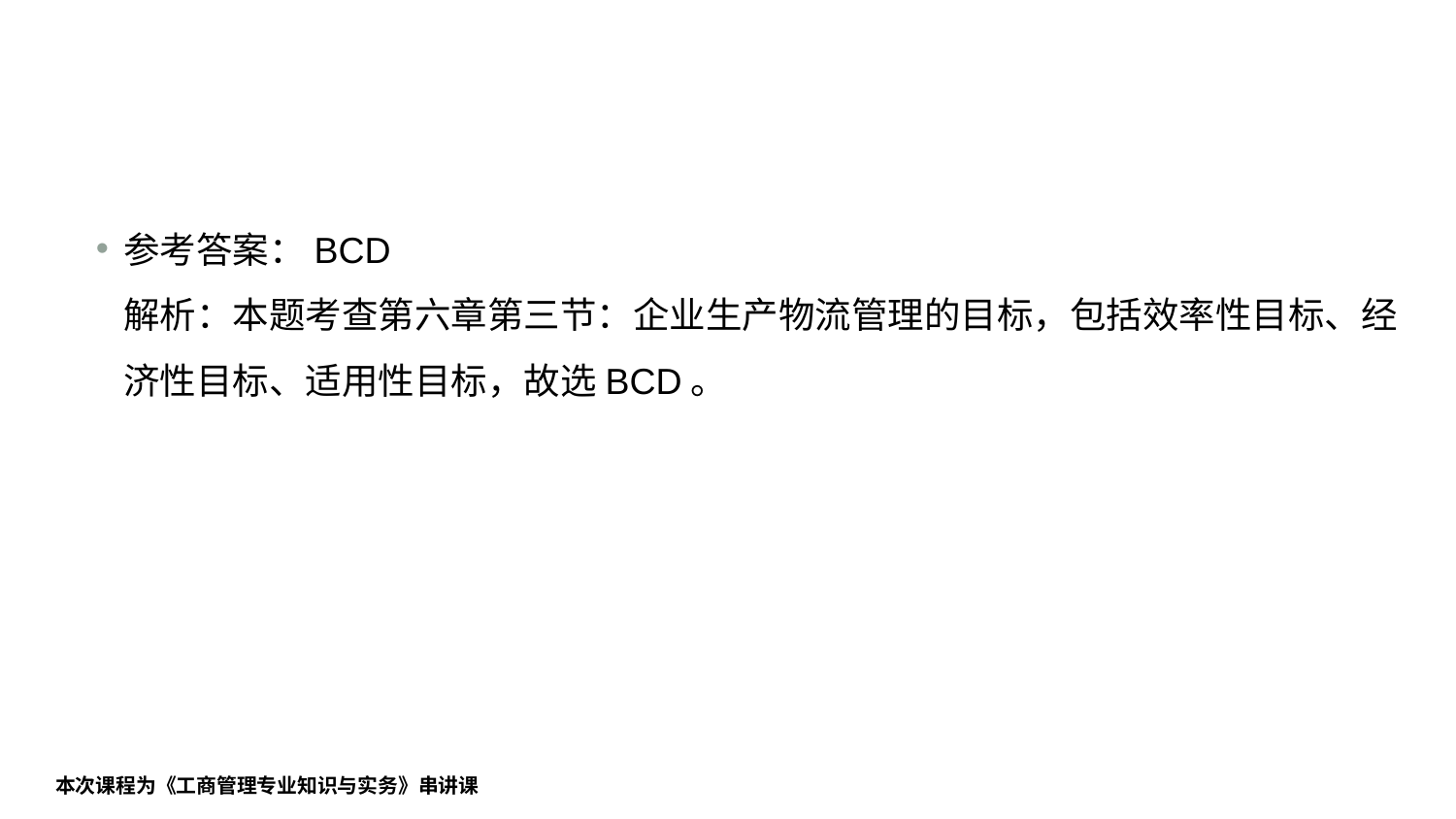

#

参考答案：BCD
解析：本题考查第六章第三节：企业生产物流管理的目标，包括效率性目标、经济性目标、适用性目标，故选BCD。